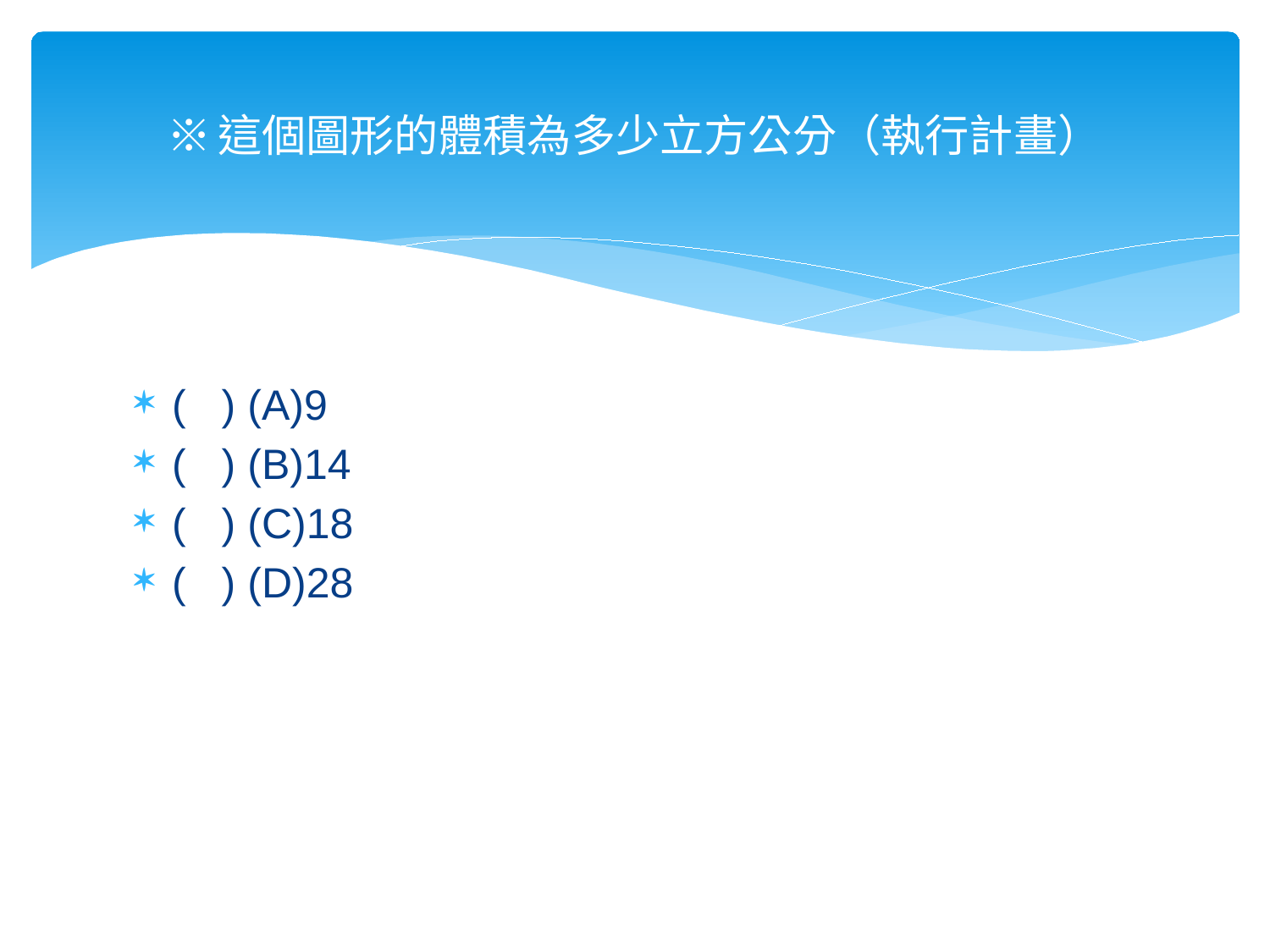

# ※這個圖形的體積為多少立方公分（執行計畫）
(   ) (A)9
(   ) (B)14
(   ) (C)18
(   ) (D)28